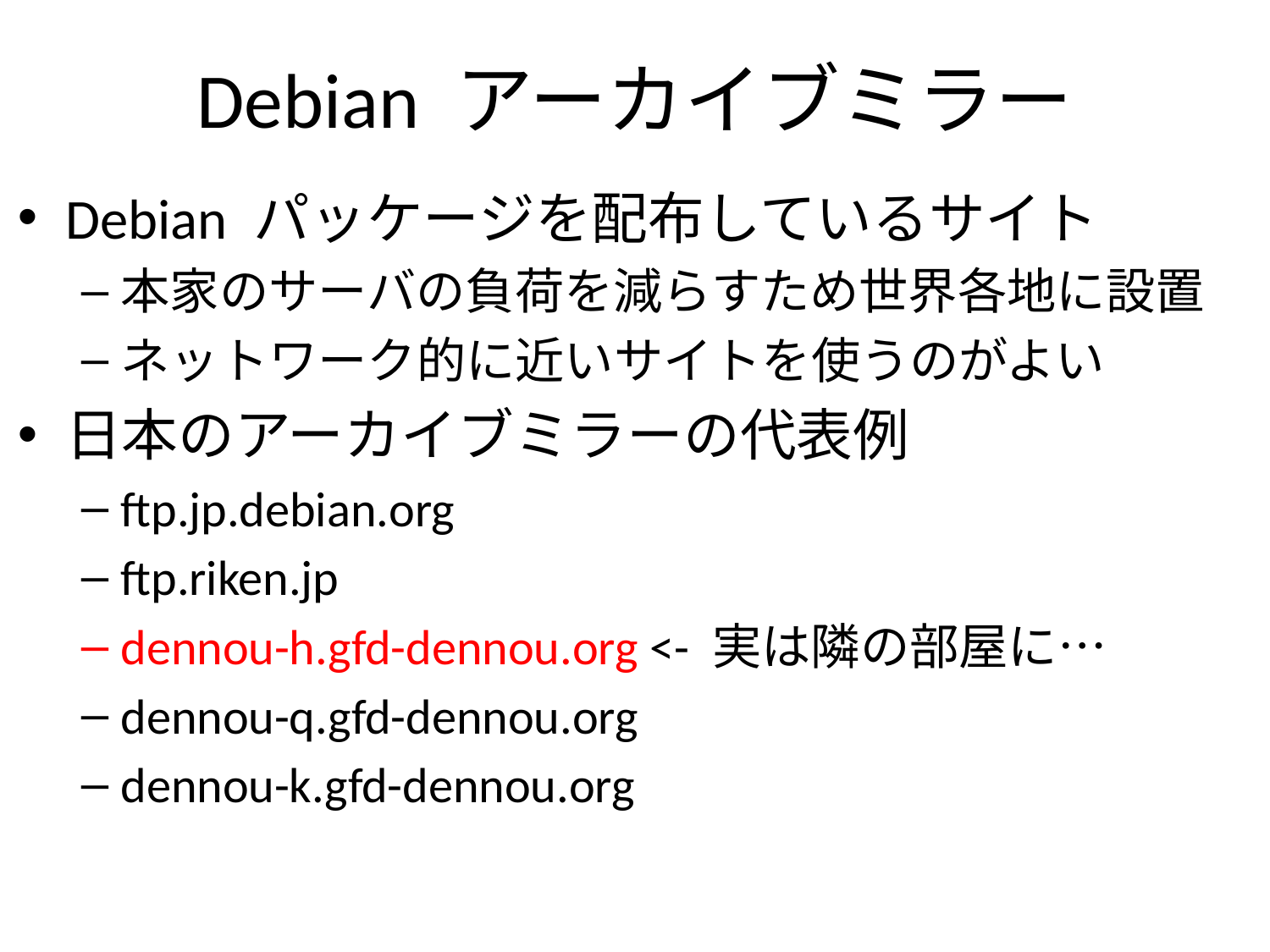

# Debian アーカイブミラー
Debian パッケージを配布しているサイト
本家のサーバの負荷を減らすため世界各地に設置
ネットワーク的に近いサイトを使うのがよい
日本のアーカイブミラーの代表例
ftp.jp.debian.org
ftp.riken.jp
dennou-h.gfd-dennou.org <- 実は隣の部屋に…
dennou-q.gfd-dennou.org
dennou-k.gfd-dennou.org